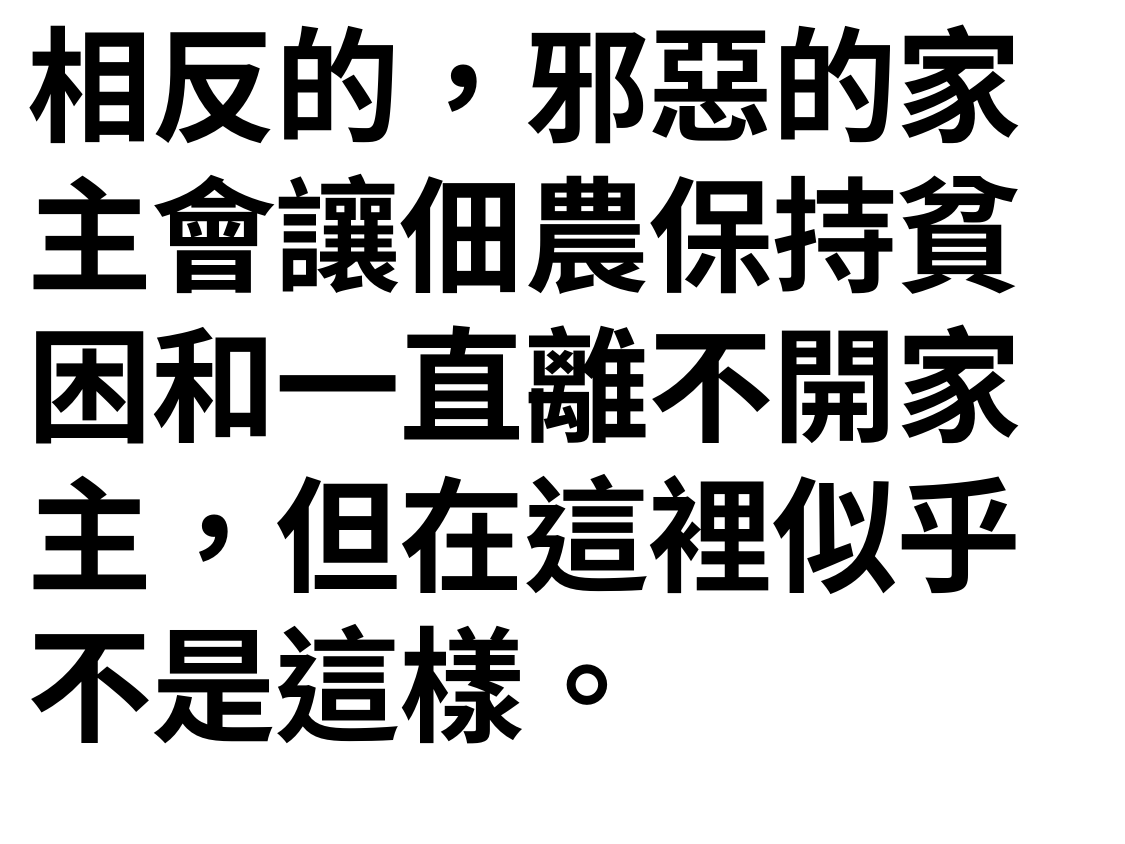

相反的，邪惡的家主會讓佃農保持貧困和一直離不開家主，但在這裡似乎不是這樣。